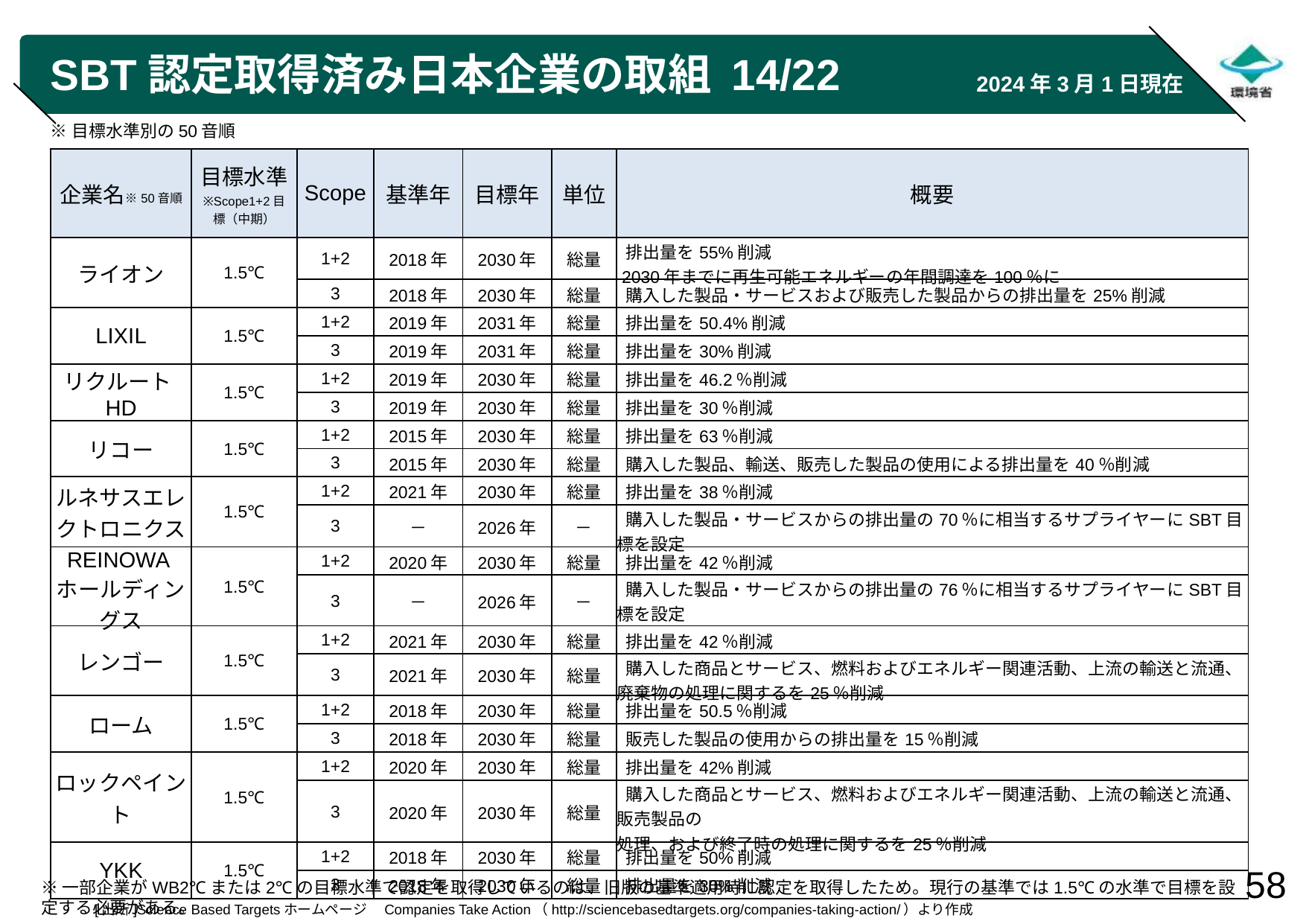

# SBT認定取得済み日本企業の取組 14/22
2024年3月1日現在
※目標水準別の50音順
| 企業名※50音順 | 目標水準 ※Scope1+2目標（中期） | Scope | 基準年 | 目標年 | 単位 | 概要 |
| --- | --- | --- | --- | --- | --- | --- |
| ライオン | 1.5℃ | 1+2 | 2018年 | 2030年 | 総量 | 排出量を55%削減 2030年までに再生可能エネルギーの年間調達を100％に |
|  |  | 3 | 2018年 | 2030年 | 総量 | 購入した製品・サービスおよび販売した製品からの排出量を25%削減 |
| LIXIL | 1.5℃ | 1+2 | 2019年 | 2031年 | 総量 | 排出量を50.4%削減 |
|  |  | 3 | 2019年 | 2031年 | 総量 | 排出量を30%削減 |
| リクルートHD | 1.5℃ | 1+2 | 2019年 | 2030年 | 総量 | 排出量を46.2％削減 |
|  |  | 3 | 2019年 | 2030年 | 総量 | 排出量を30％削減 |
| リコー | 1.5℃ | 1+2 | 2015年 | 2030年 | 総量 | 排出量を63％削減 |
|  |  | 3 | 2015年 | 2030年 | 総量 | 購入した製品、輸送、販売した製品の使用による排出量を40％削減 |
| ルネサスエレクトロニクス | 1.5℃ | 1+2 | 2021年 | 2030年 | 総量 | 排出量を38％削減 |
|  |  | 3 | － | 2026年 | － | 購入した製品・サービスからの排出量の70％に相当するサプライヤーにSBT目標を設定 |
| REINOWAホールディングス | 1.5℃ | 1+2 | 2020年 | 2030年 | 総量 | 排出量を42％削減 |
|  |  | 3 | － | 2026年 | － | 購入した製品・サービスからの排出量の76％に相当するサプライヤーにSBT目標を設定 |
| レンゴー | 1.5℃ | 1+2 | 2021年 | 2030年 | 総量 | 排出量を42％削減 |
|  |  | 3 | 2021年 | 2030年 | 総量 | 購入した商品とサービス、燃料およびエネルギー関連活動、上流の輸送と流通、廃棄物の処理に関するを25％削減 |
| ローム | 1.5℃ | 1+2 | 2018年 | 2030年 | 総量 | 排出量を50.5％削減 |
|  |  | 3 | 2018年 | 2030年 | 総量 | 販売した製品の使用からの排出量を15％削減 |
| ロックペイント | 1.5℃ | 1+2 | 2020年 | 2030年 | 総量 | 排出量を42%削減 |
|  |  | 3 | 2020年 | 2030年 | 総量 | 購入した商品とサービス、燃料およびエネルギー関連活動、上流の輸送と流通、販売製品の　 処理、および終了時の処理に関するを25％削減 |
| YKK | 1.5℃ | 1+2 | 2018年 | 2030年 | 総量 | 排出量を50%削減 |
|  |  | 3 | 2018年 | 2030年 | 総量 | 排出量を30%削減 |
※一部企業がWB2℃または2℃の目標水準で認定を取得しているのは、旧版の基準適用時に認定を取得したため。現行の基準では1.5℃の水準で目標を設定する必要がある。
[出所]Science Based Targetsホームページ　Companies Take Action（http://sciencebasedtargets.org/companies-taking-action/）より作成